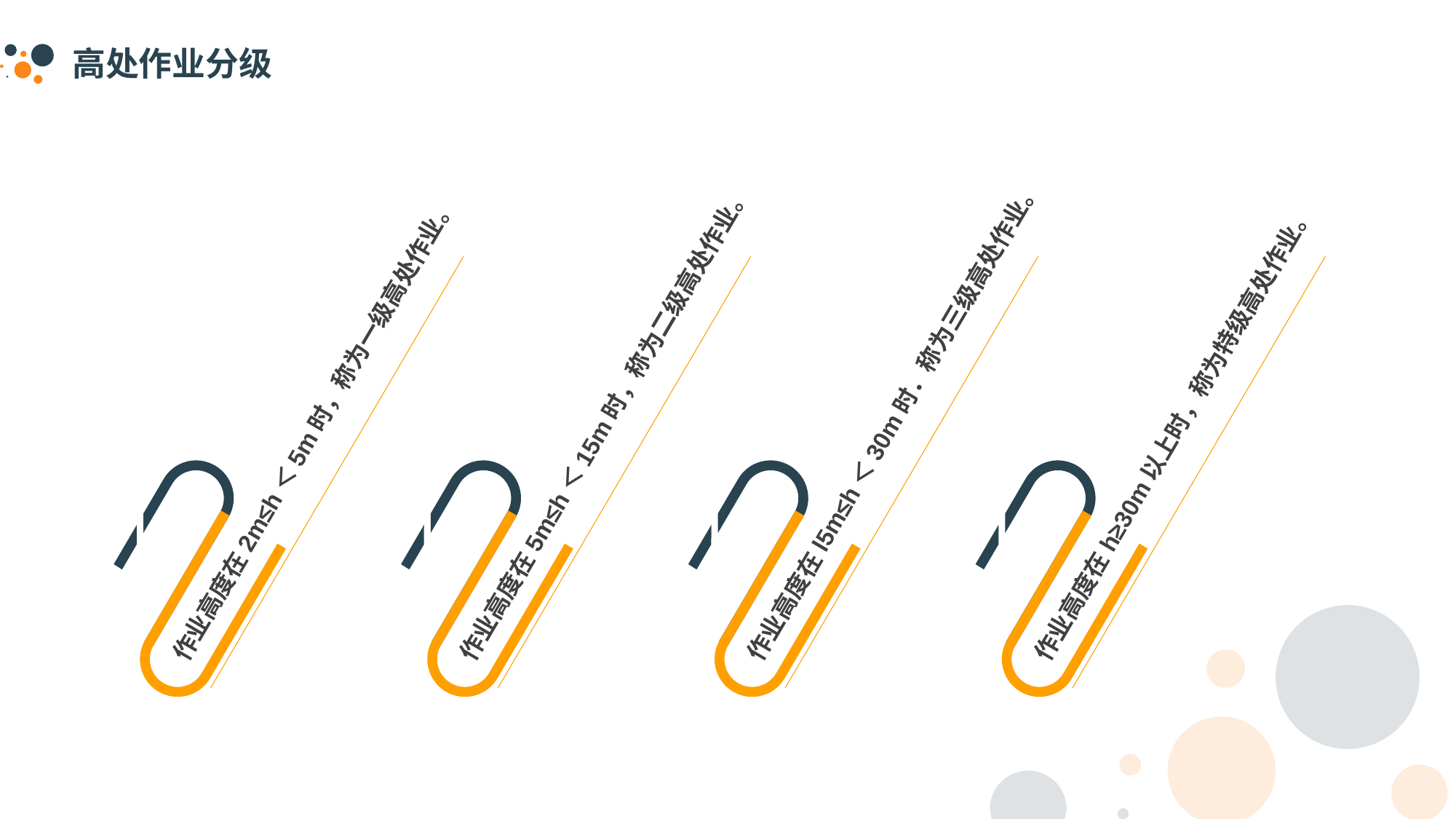

高处作业分级

作业高度在2m≤h＜5m时，称为一级高处作业。
作业高度在5m≤h＜15m时，称为二级高处作业。
作业高度在l5m≤h＜30m时．称为三级高处作业。
作业高度在h≥30m以上时，称为特级高处作业。